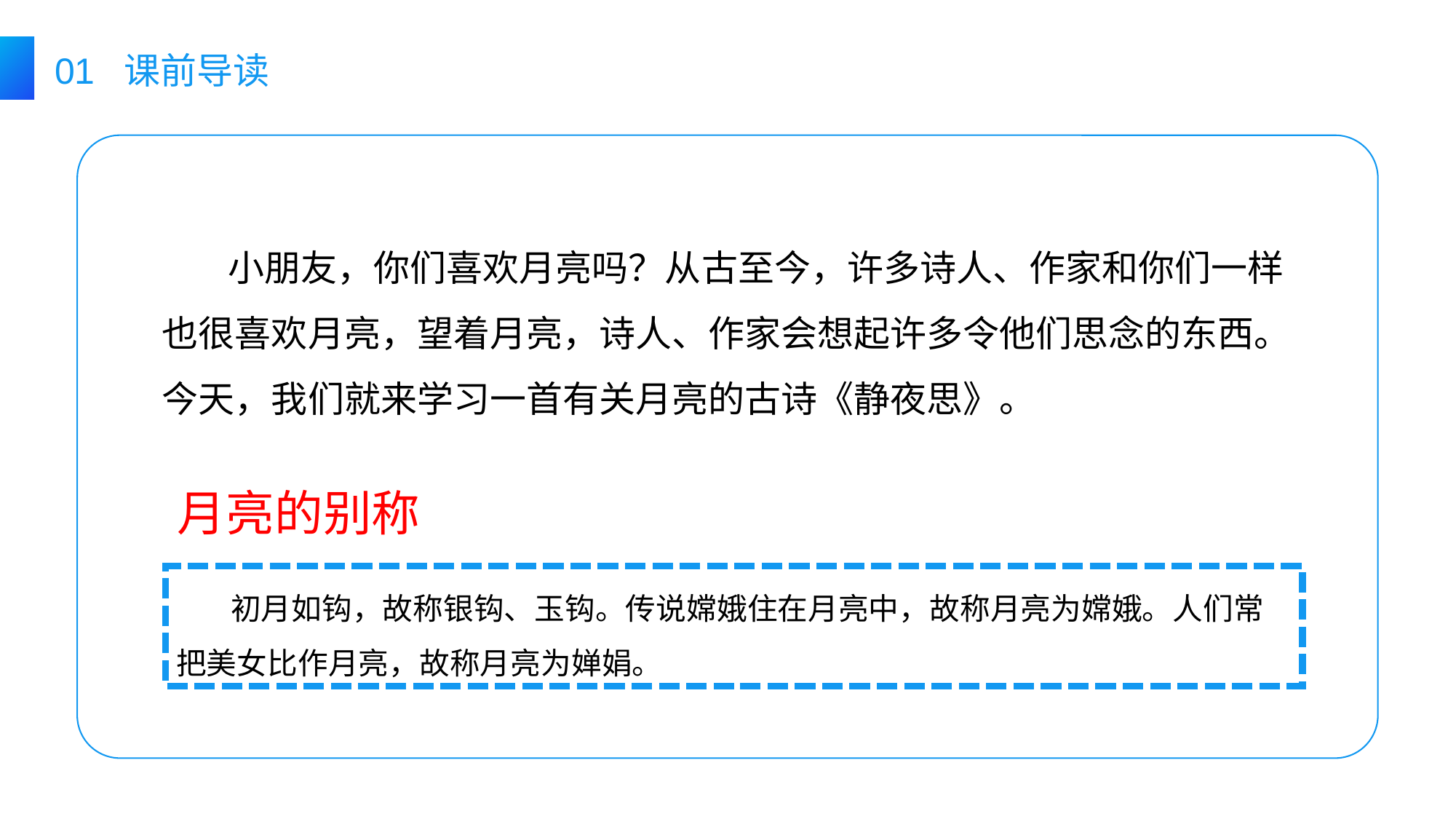

01  课前导读

       小朋友，你们喜欢月亮吗？从古至今，许多诗人、作家和你们一样也很喜欢月亮，望着月亮，诗人、作家会想起许多令他们思念的东西。今天，我们就来学习一首有关月亮的古诗《静夜思》。
月亮的别称
       初月如钩，故称银钩、玉钩。传说嫦娥住在月亮中，故称月亮为嫦娥。人们常把美女比作月亮，故称月亮为婵娟。